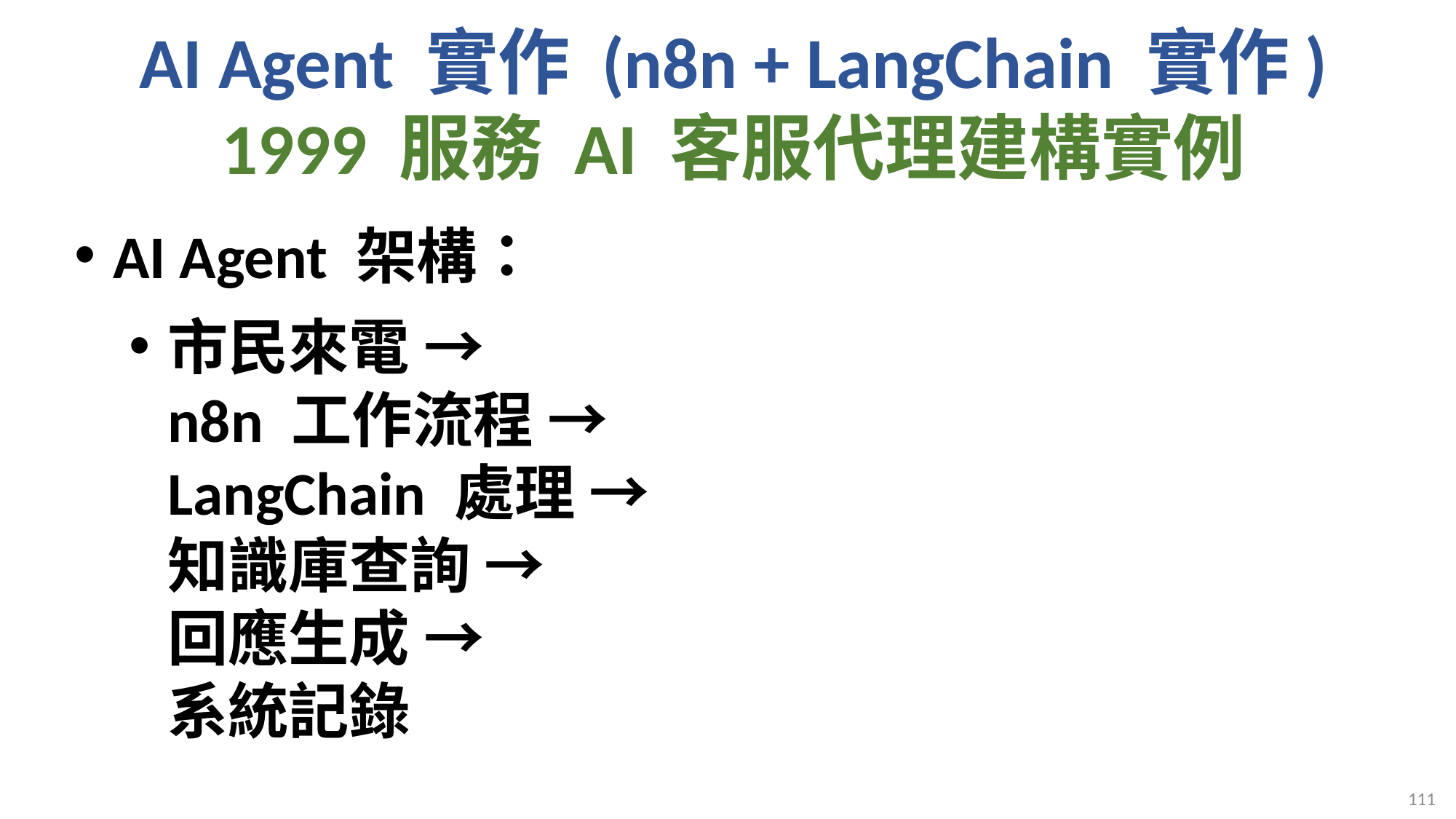

# AI Agent 實作 (n8n + LangChain 實作) 1999 服務 AI 客服代理建構實例
AI Agent 架構：
市民來電 →
n8n 工作流程 →
LangChain 處理 →
知識庫查詢 →
回應生成 →
系統記錄
111